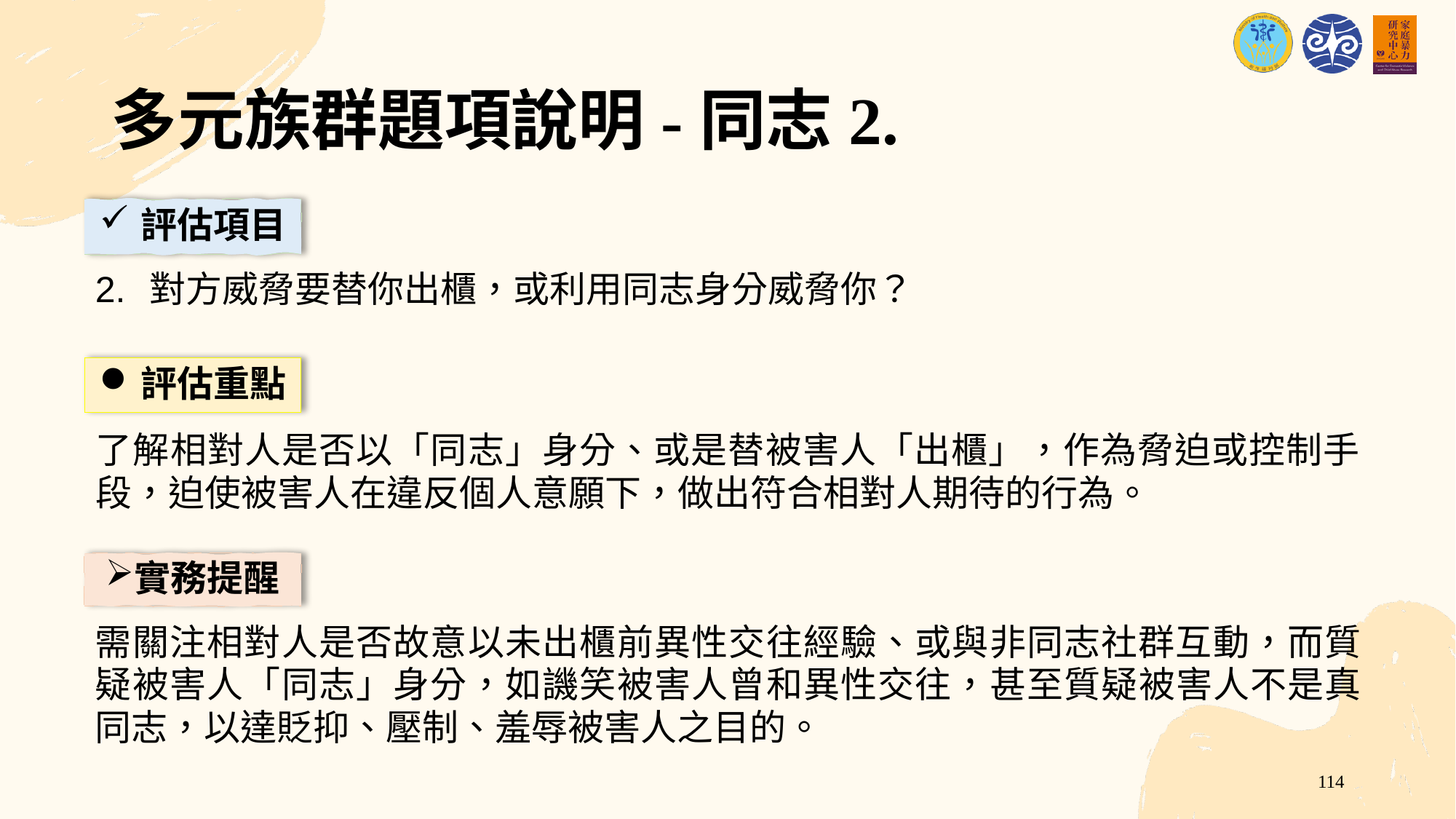

# 多元族群題項說明-同志2.
評估項目
對方威脅要替你出櫃，或利用同志身分威脅你？
評估重點
了解相對人是否以「同志」身分、或是替被害人「出櫃」，作為脅迫或控制手段，迫使被害人在違反個人意願下，做出符合相對人期待的行為。
實務提醒
需關注相對人是否故意以未出櫃前異性交往經驗、或與非同志社群互動，而質疑被害人「同志」身分，如譏笑被害人曾和異性交往，甚至質疑被害人不是真同志，以達貶抑、壓制、羞辱被害人之目的。
114